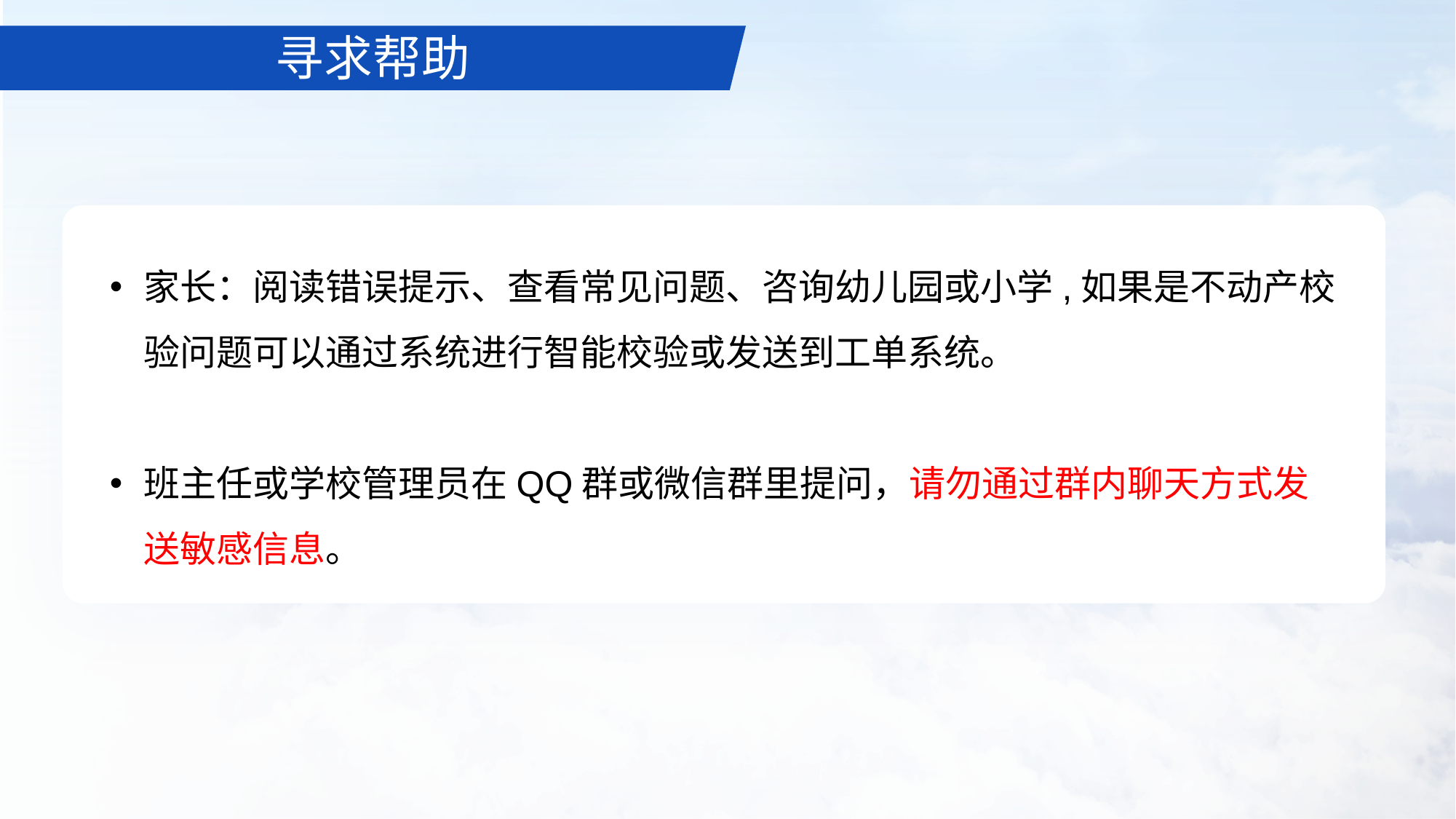

寻求帮助

家长：阅读错误提示、查看常见问题、咨询幼儿园或小学,如果是不动产校验问题可以通过系统进行智能校验或发送到工单系统。

班主任或学校管理员在QQ群或微信群里提问，请勿通过群内聊天方式发送敏感信息。